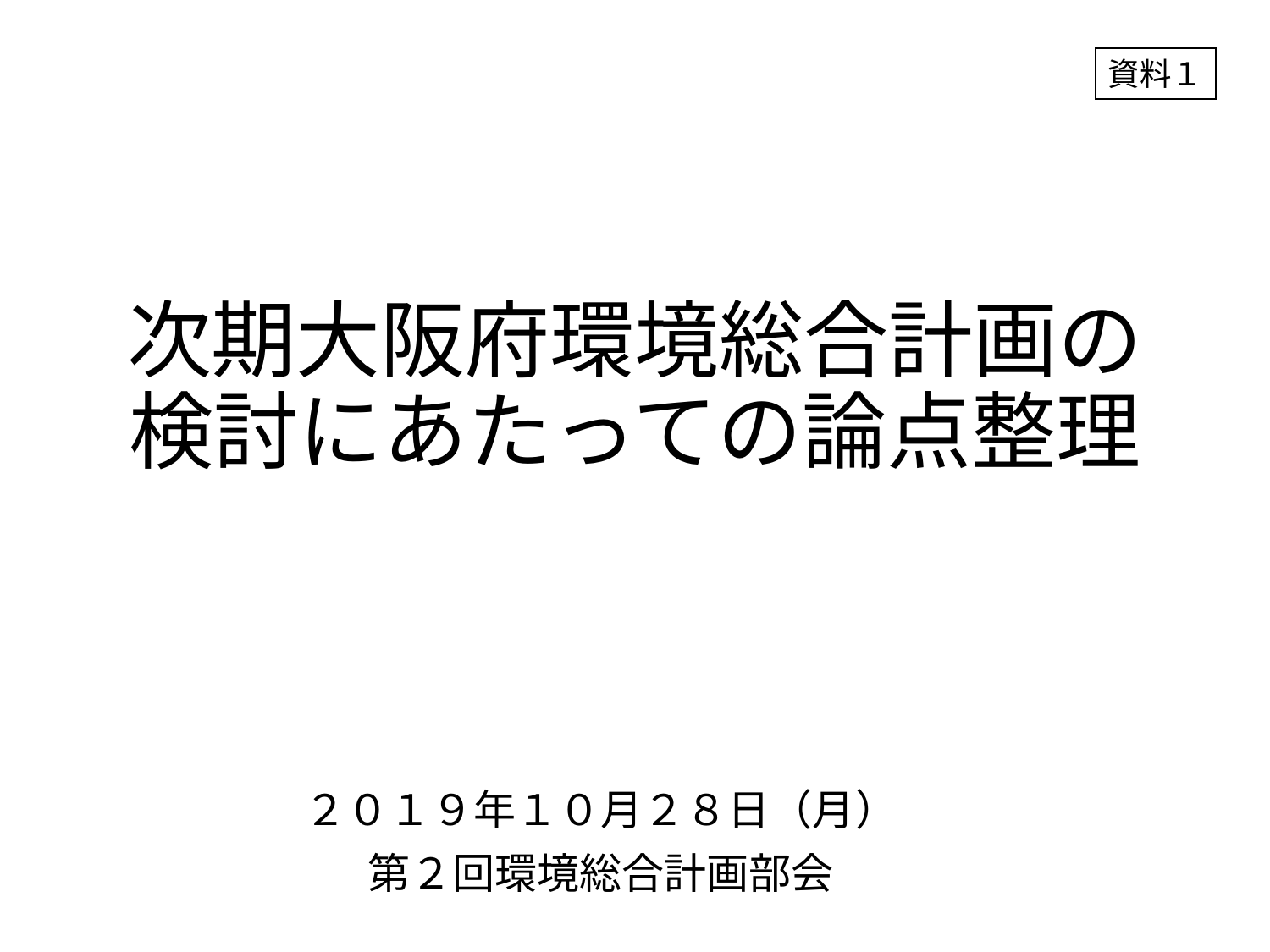

資料１
# 次期大阪府環境総合計画の検討にあたっての論点整理
２０１９年１０月２８日（月）
第２回環境総合計画部会